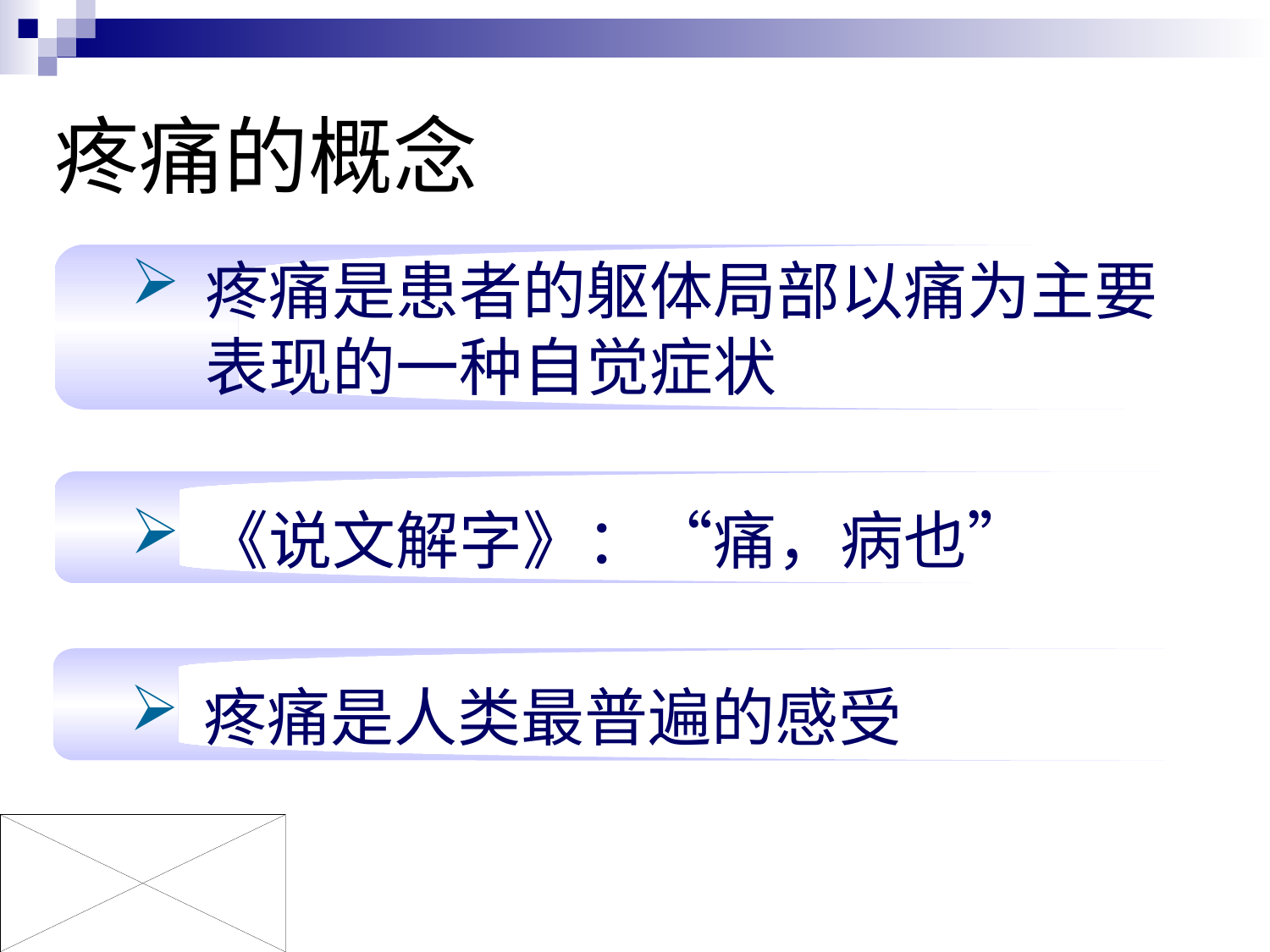

# 疼痛的概念
疼痛是患者的躯体局部以痛为主要表现的一种自觉症状
《说文解字》：“痛，病也”
疼痛是人类最普遍的感受